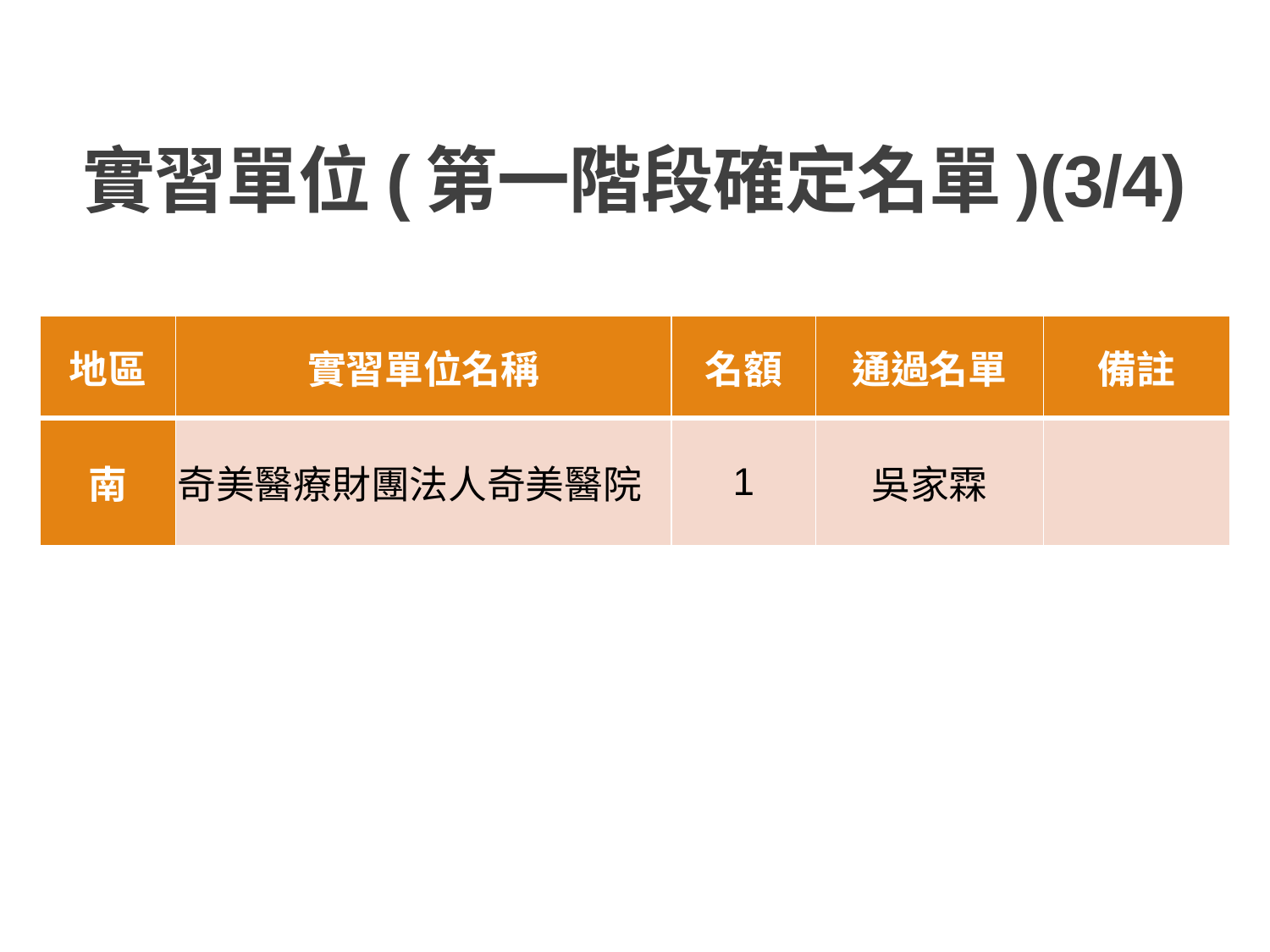

# 實習單位(第一階段確定名單)(3/4)
| 地區 | 實習單位名稱 | 名額 | 通過名單 | 備註 |
| --- | --- | --- | --- | --- |
| 南 | 奇美醫療財團法人奇美醫院 | 1 | 吳家霖 |  |
4